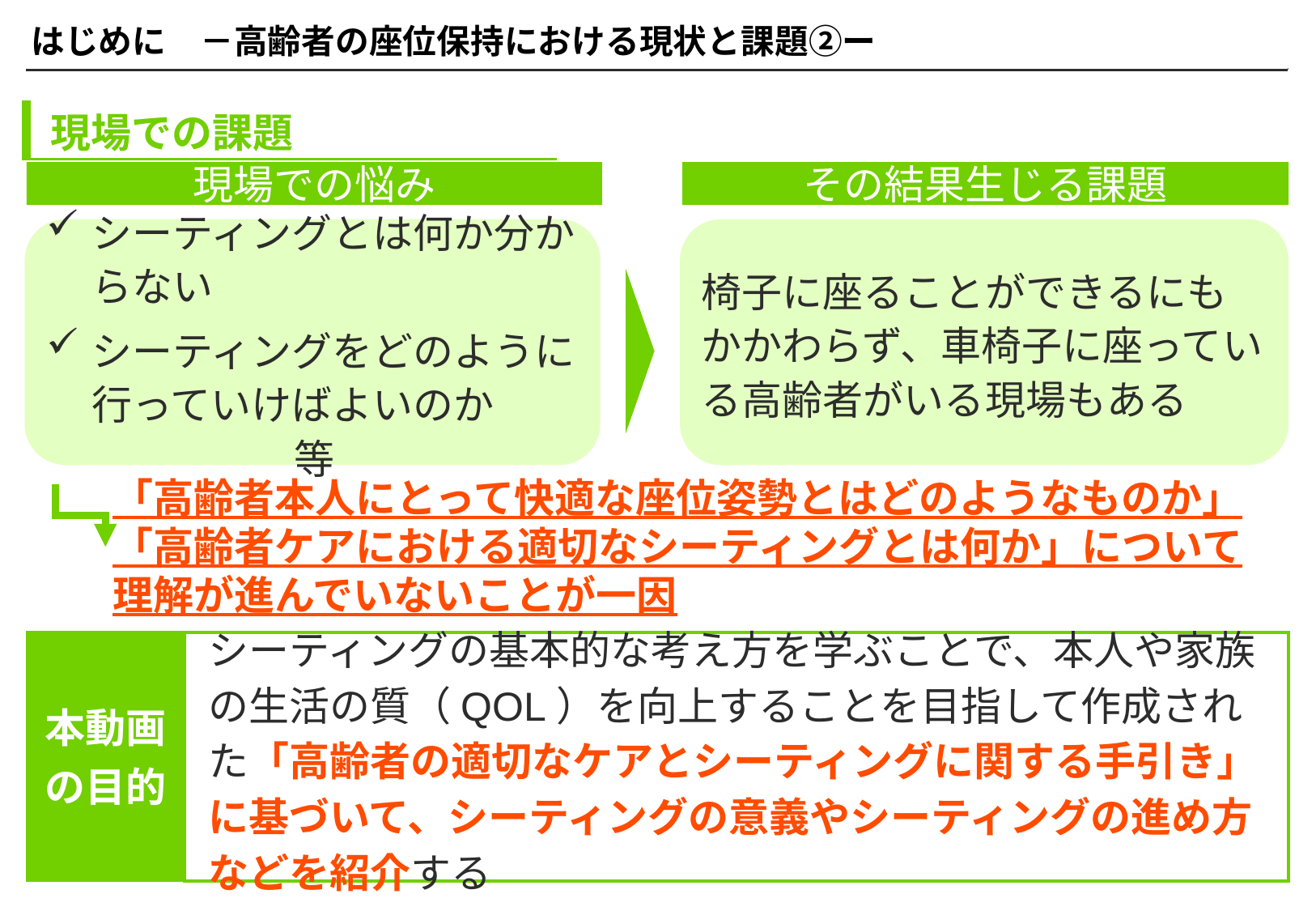

# はじめに　－高齢者の座位保持における現状と課題②ー
| 現場での課題 |
| --- |
その結果生じる課題
現場での悩み
シーティングとは何か分からない
シーティングをどのように行っていけばよいのか　　　　　　　等
椅子に座ることができるにもかかわらず、車椅子に座っている高齢者がいる現場もある

「高齢者本人にとって快適な座位姿勢とはどのようなものか」「高齢者ケアにおける適切なシーティングとは何か」について理解が進んでいないことが一因
本動画
の目的
シーティングの基本的な考え方を学ぶことで、本人や家族の生活の質（QOL）を向上することを目指して作成された「高齢者の適切なケアとシーティングに関する手引き」に基づいて、シーティングの意義やシーティングの進め方などを紹介する